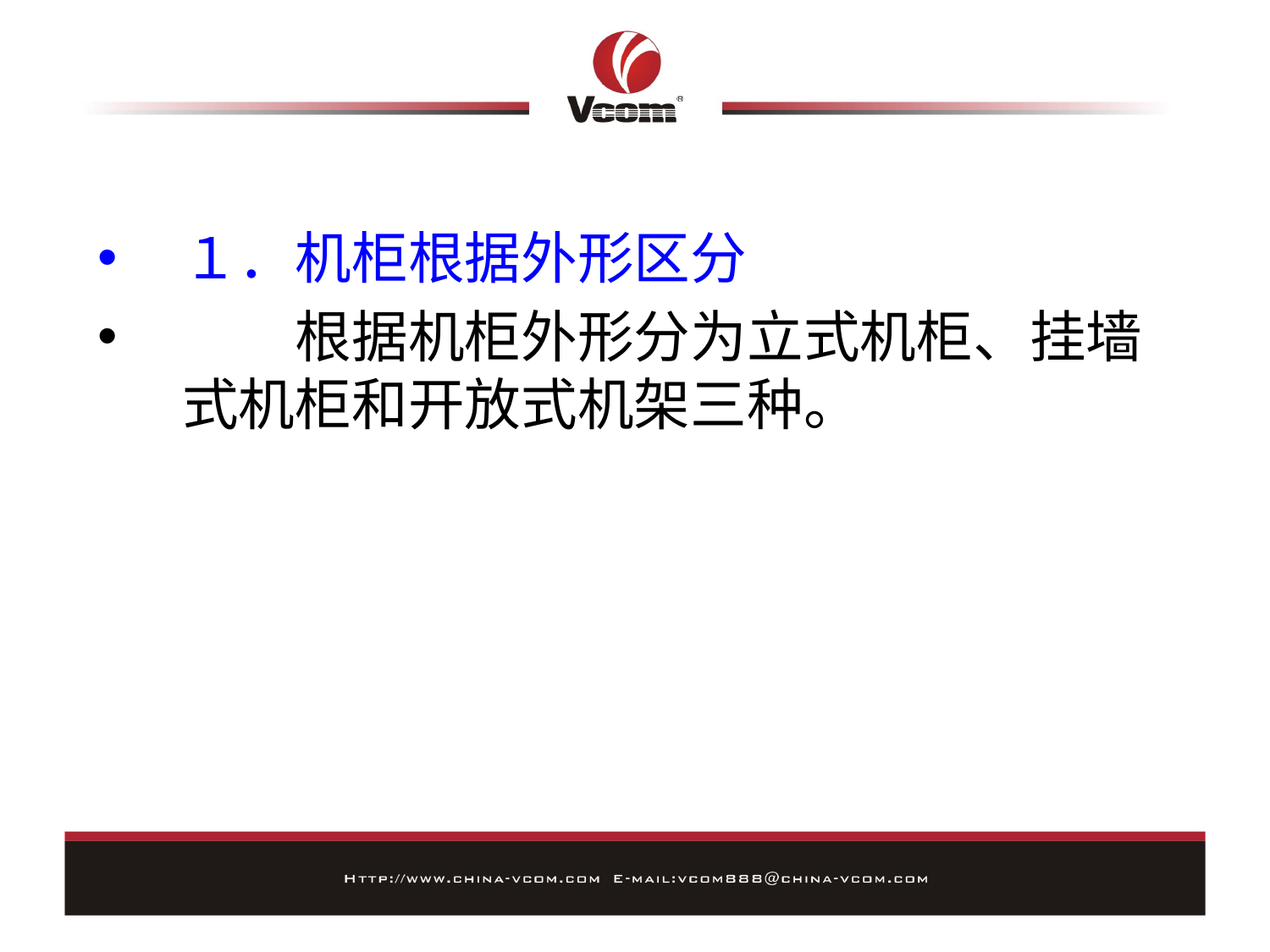

#
１．机柜根据外形区分
　　根据机柜外形分为立式机柜、挂墙式机柜和开放式机架三种。